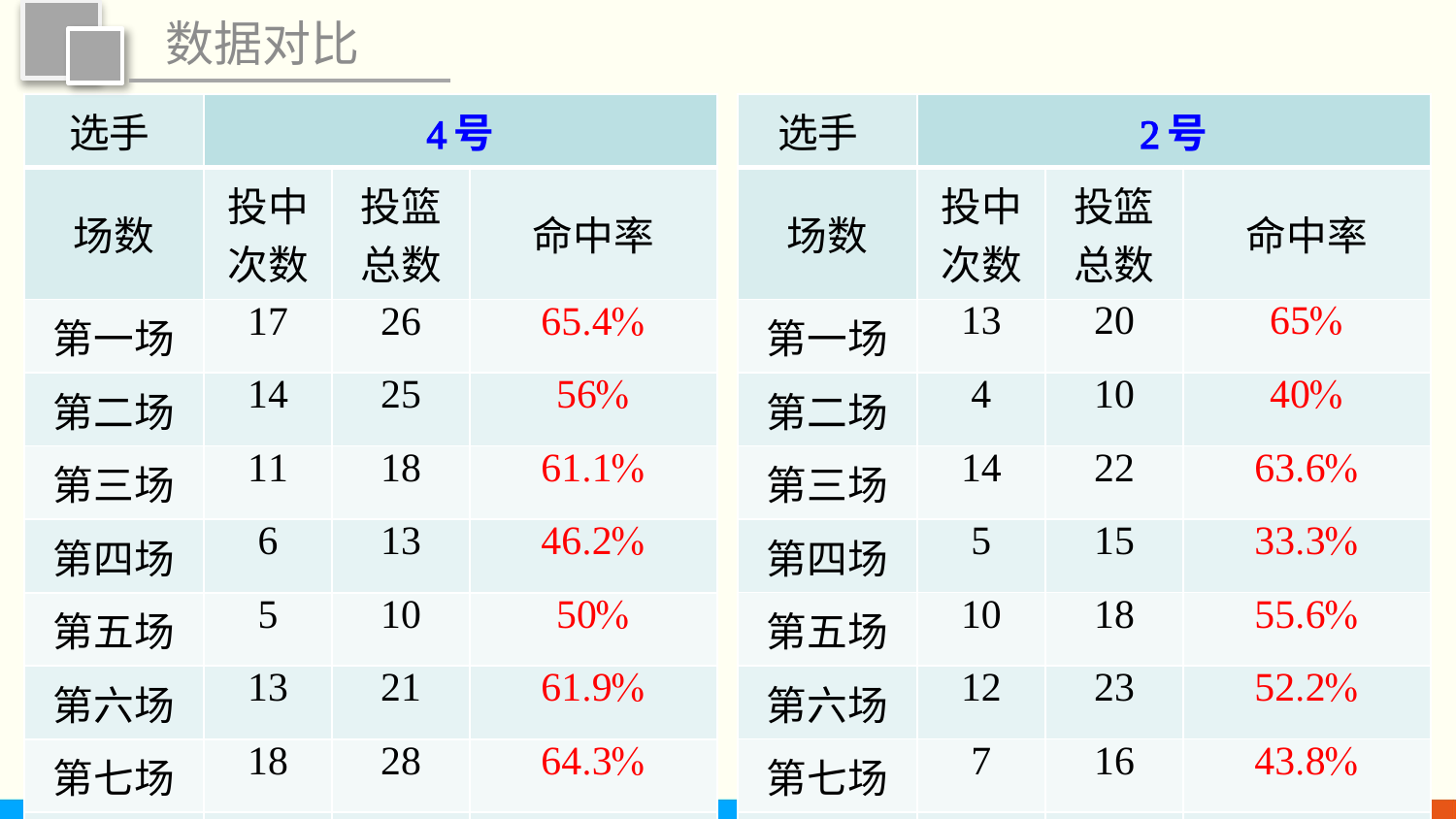

数据对比

| 选手 | 2号 |  |  |
| --- | --- | --- | --- |
| 场数 | 投中次数 | 投篮总数 | 命中率 |
| 第一场 | 13 | 20 | 65% |
| 第二场 | 4 | 10 | 40% |
| 第三场 | 14 | 22 | 63.6% |
| 第四场 | 5 | 15 | 33.3% |
| 第五场 | 10 | 18 | 55.6% |
| 第六场 | 12 | 23 | 52.2% |
| 第七场 | 7 | 16 | 43.8% |
| 第八场 | 11 | 19 | 57.9% |
| 选手 | 4号 |  |  |
| --- | --- | --- | --- |
| 场数 | 投中次数 | 投篮总数 | 命中率 |
| 第一场 | 17 | 26 | 65.4% |
| 第二场 | 14 | 25 | 56% |
| 第三场 | 11 | 18 | 61.1% |
| 第四场 | 6 | 13 | 46.2% |
| 第五场 | 5 | 10 | 50% |
| 第六场 | 13 | 21 | 61.9% |
| 第七场 | 18 | 28 | 64.3% |
| 第八场 | 9 | 19 | 47.4% |